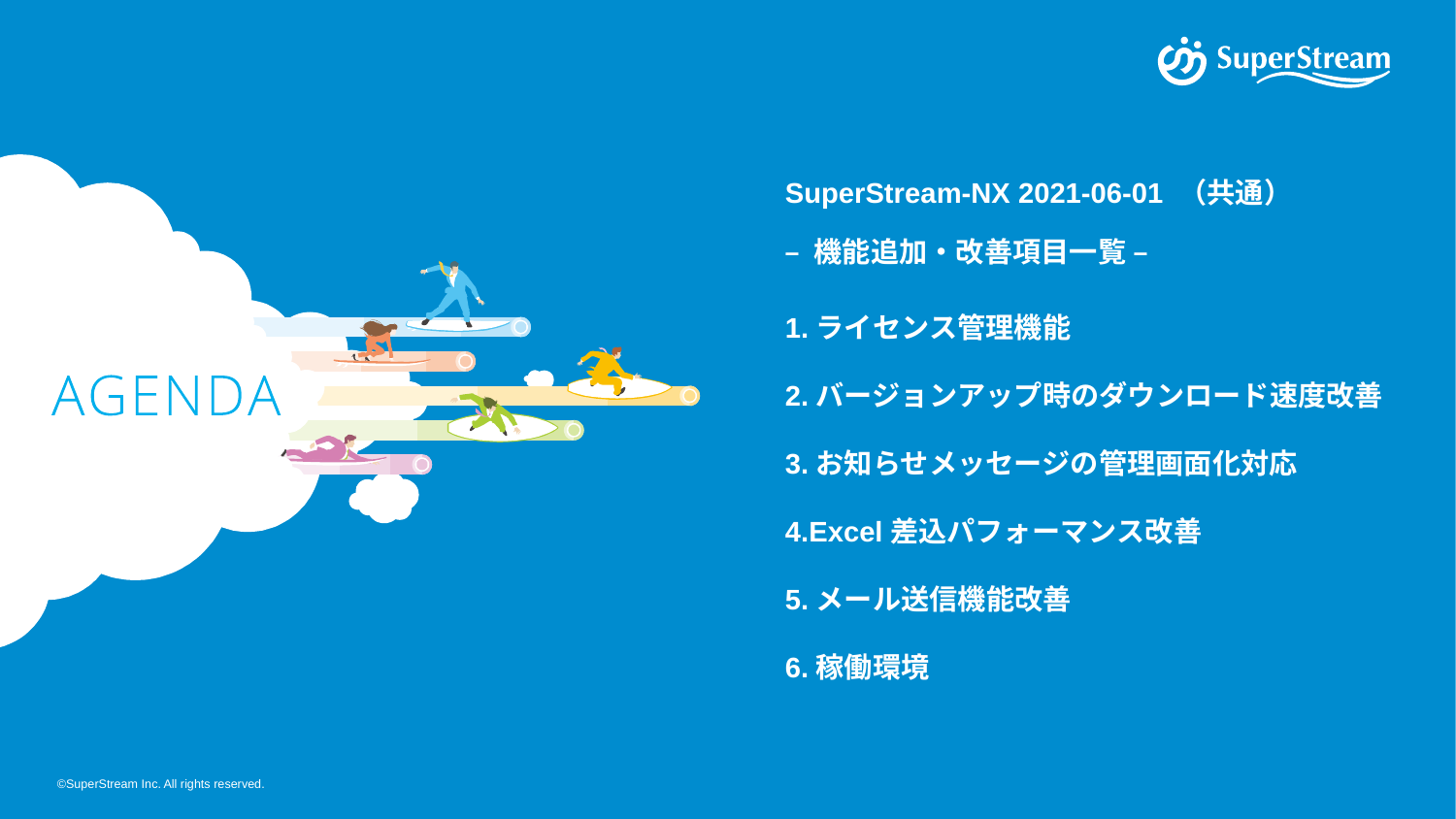

SuperStream-NX 2021-06-01 （共通）
– 機能追加・改善項目一覧 –

1.ライセンス管理機能

2.バージョンアップ時のダウンロード速度改善

3.お知らせメッセージの管理画面化対応

4.Excel差込パフォーマンス改善

5.メール送信機能改善

6.稼働環境
©SuperStream Inc. All rights reserved.